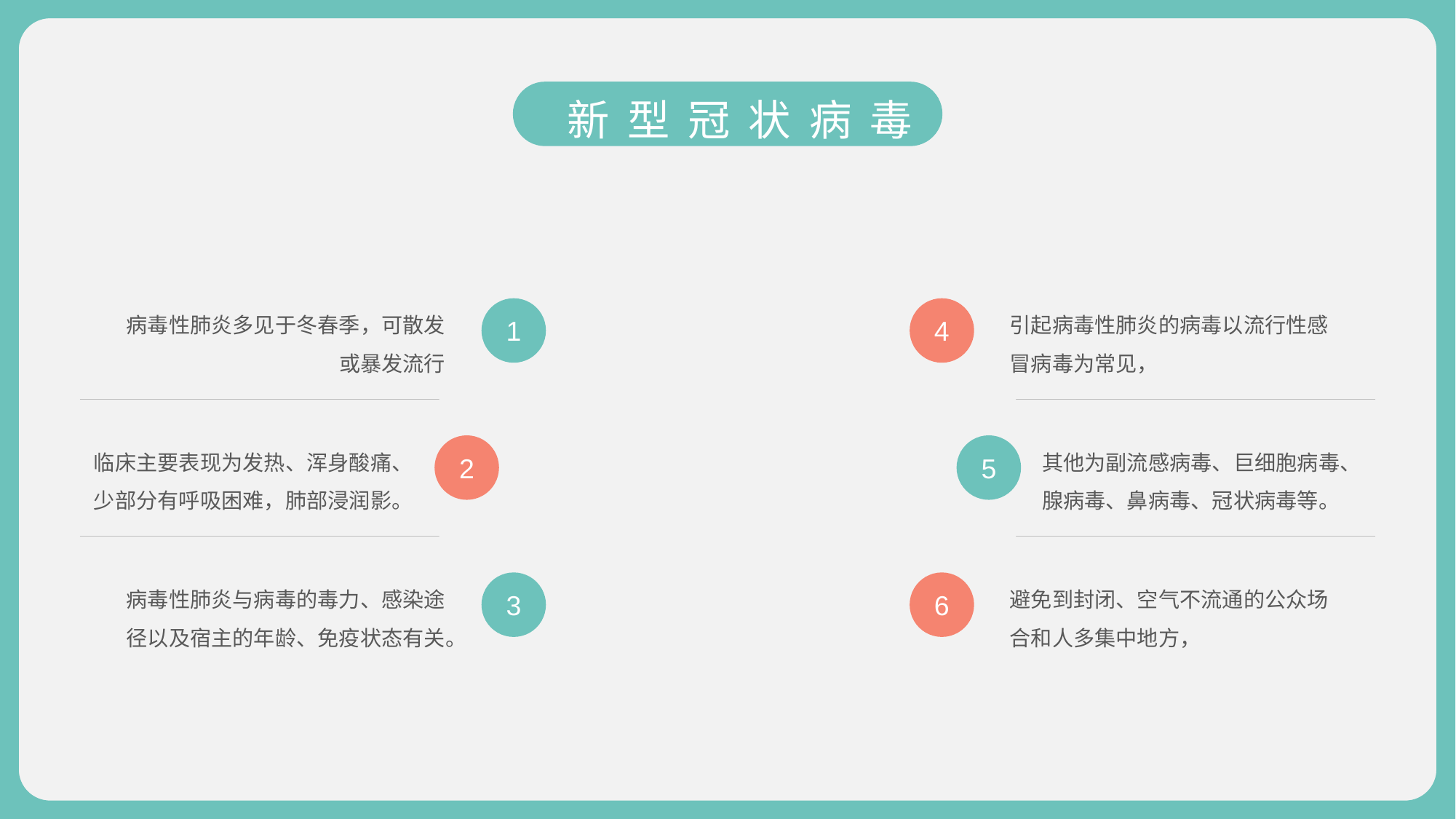

新型冠状病毒
病毒性肺炎多见于冬春季，可散发或暴发流行
引起病毒性肺炎的病毒以流行性感冒病毒为常见，
1
4
2
5
3
6
临床主要表现为发热、浑身酸痛、少部分有呼吸困难，肺部浸润影。
其他为副流感病毒、巨细胞病毒、腺病毒、鼻病毒、冠状病毒等。
病毒性肺炎与病毒的毒力、感染途径以及宿主的年龄、免疫状态有关。
避免到封闭、空气不流通的公众场合和人多集中地方，